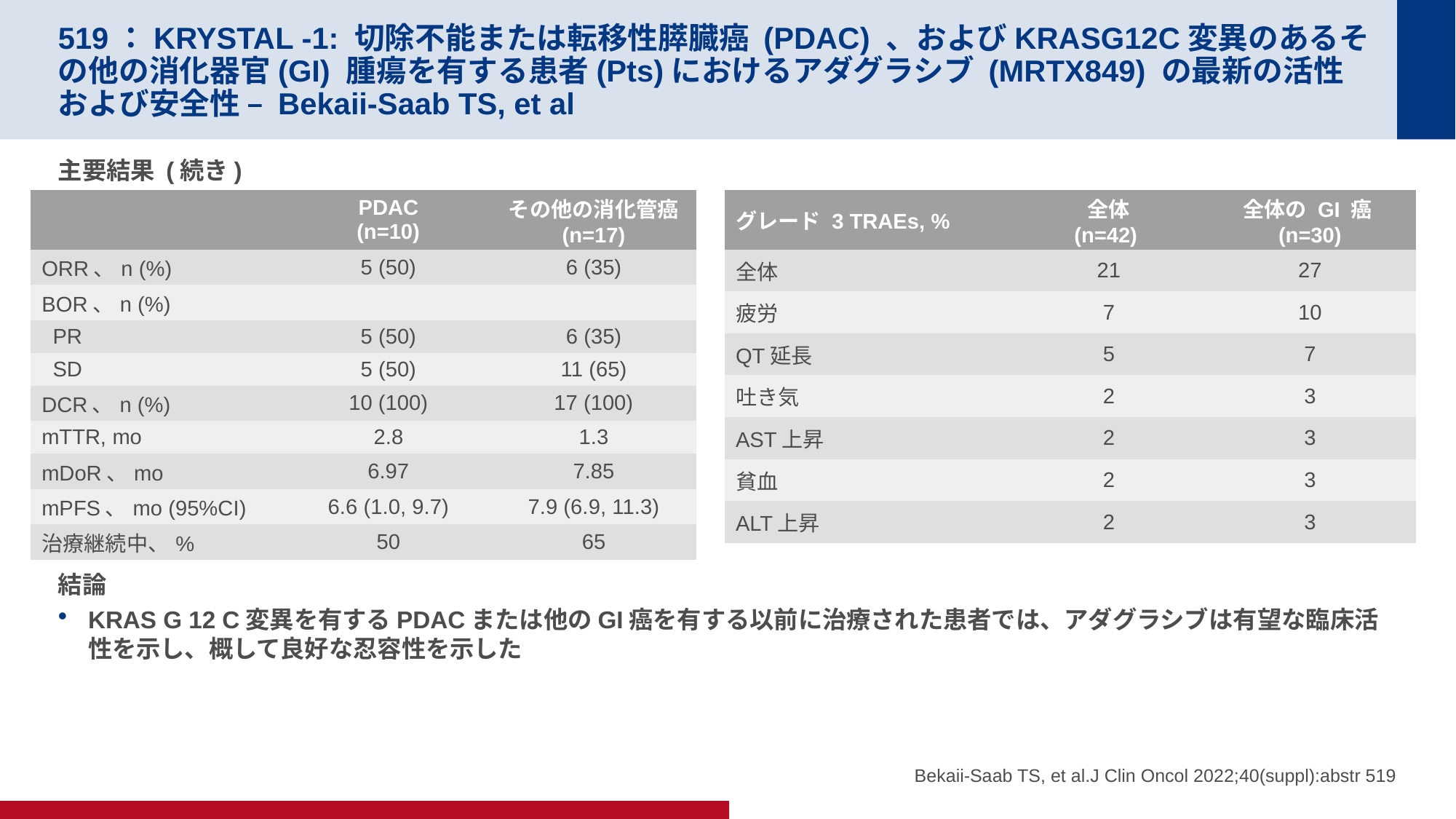

# 519：KRYSTAL -1: 切除不能または転移性膵臓癌 (PDAC) 、およびKRASG12C変異のあるその他の消化器官(GI) 腫瘍を有する患者(Pts)におけるアダグラシブ (MRTX849) の最新の活性および安全性 – Bekaii-Saab TS, et al
主要結果 (続き)
結論
KRAS G 12 C変異を有するPDACまたは他のGI癌を有する以前に治療された患者では、アダグラシブは有望な臨床活性を示し、概して良好な忍容性を示した
|  | PDAC (n=10) | その他の消化管癌 (n=17) |
| --- | --- | --- |
| ORR、n (%) | 5 (50) | 6 (35) |
| BOR、n (%) |  |  |
| PR | 5 (50) | 6 (35) |
| SD | 5 (50) | 11 (65) |
| DCR、n (%) | 10 (100) | 17 (100) |
| mTTR, mo | 2.8 | 1.3 |
| mDoR、mo | 6.97 | 7.85 |
| mPFS、mo (95%CI) | 6.6 (1.0, 9.7) | 7.9 (6.9, 11.3) |
| 治療継続中、% | 50 | 65 |
| グレード 3 TRAEs, % | 全体 (n=42) | 全体の GI 癌 (n=30) |
| --- | --- | --- |
| 全体 | 21 | 27 |
| 疲労 | 7 | 10 |
| QT延長 | 5 | 7 |
| 吐き気 | 2 | 3 |
| AST上昇 | 2 | 3 |
| 貧血 | 2 | 3 |
| ALT上昇 | 2 | 3 |
Bekaii-Saab TS, et al.J Clin Oncol 2022;40(suppl):abstr 519